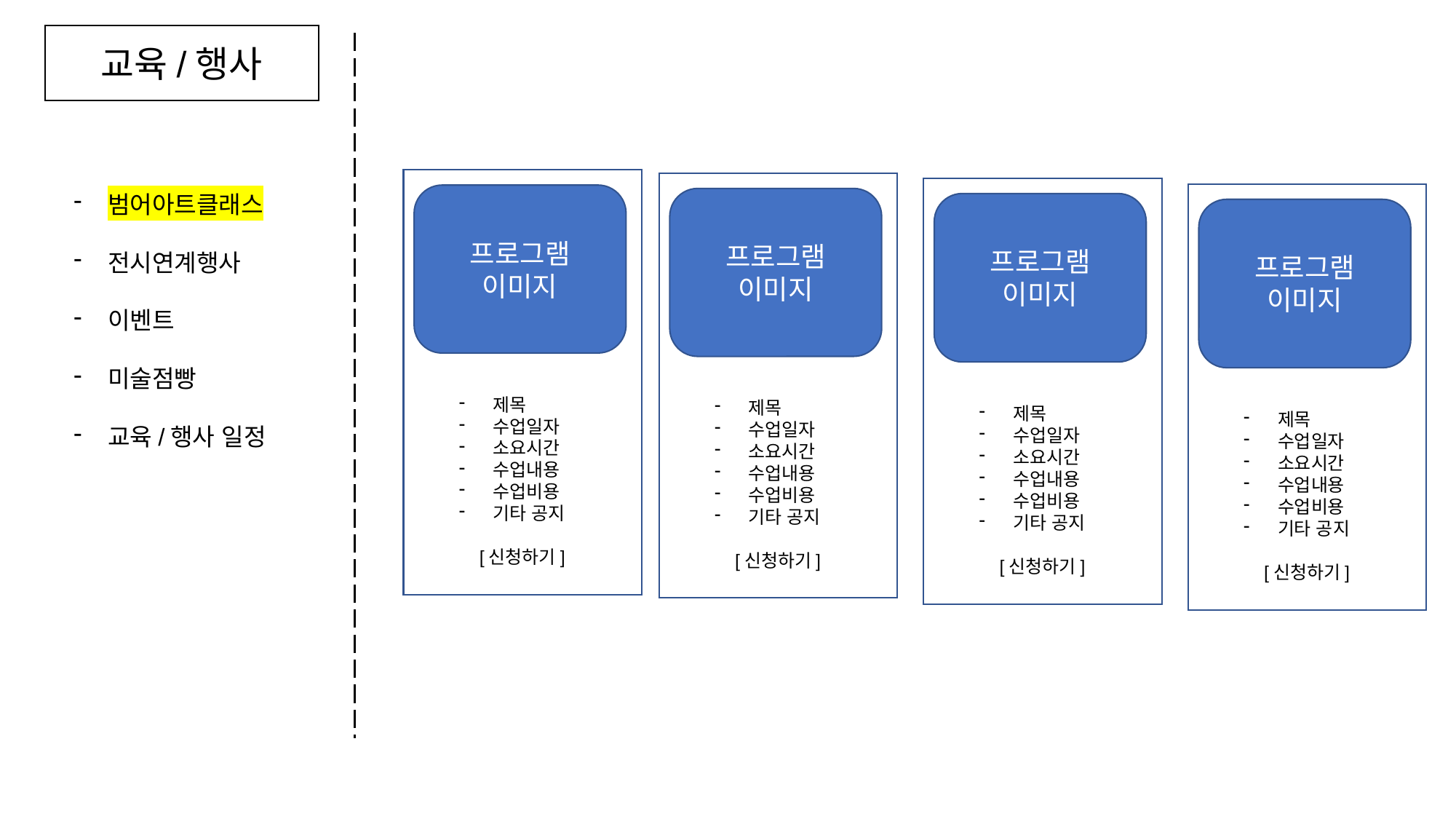

교육/행사

제목
수업일자
소요시간
수업내용
수업비용
기타 공지

    [신청하기]
프로그램
이미지

제목
수업일자
소요시간
수업내용
수업비용
기타 공지

    [신청하기]
프로그램
이미지

제목
수업일자
소요시간
수업내용
수업비용
기타 공지

    [신청하기]
프로그램
이미지
범어아트클래스

전시연계행사

이벤트

미술점빵

교육/행사 일정

제목
수업일자
소요시간
수업내용
수업비용
기타 공지

    [신청하기]
프로그램
이미지